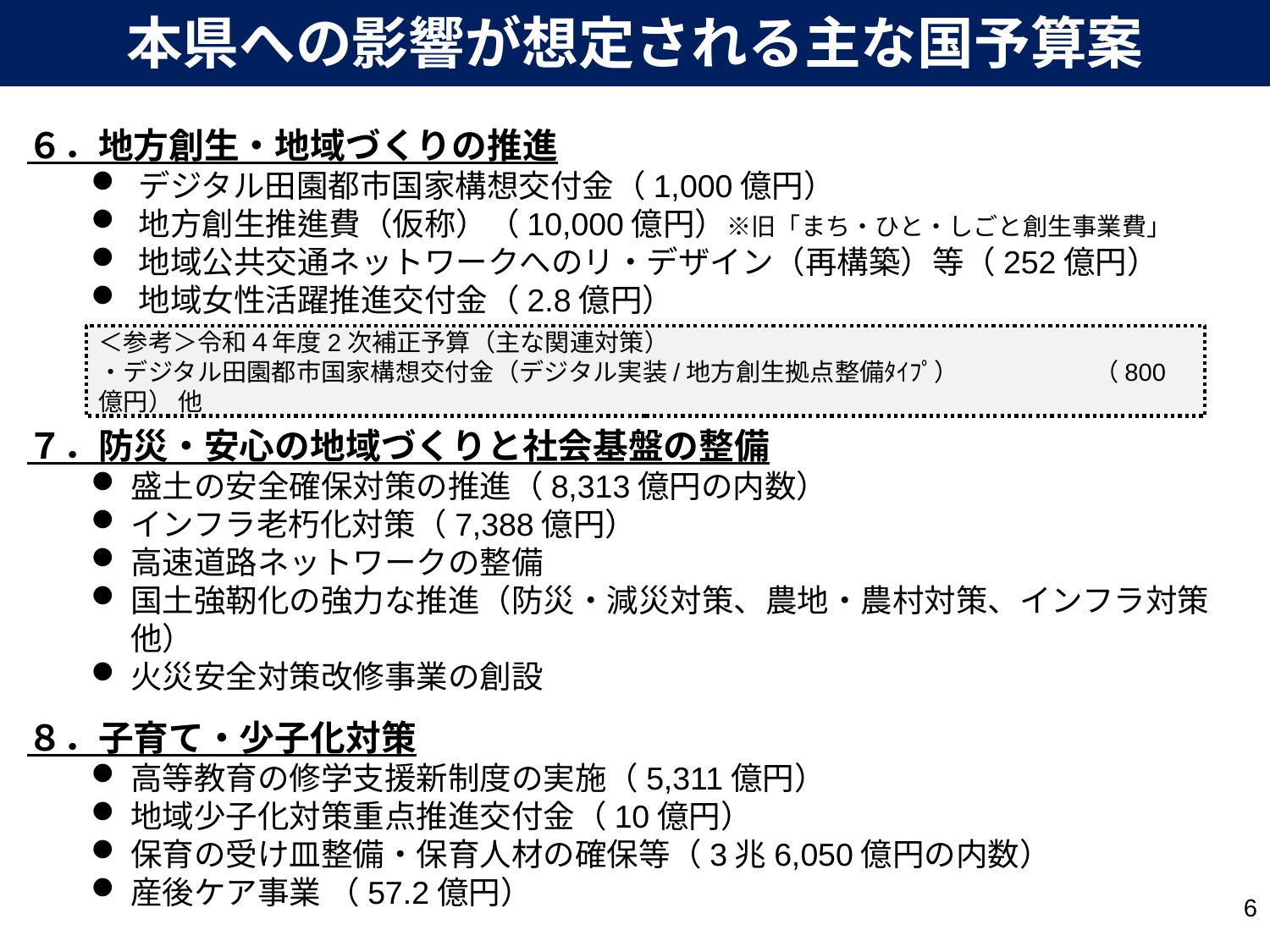

本県への影響が想定される主な国予算案
６．地方創生・地域づくりの推進
デジタル田園都市国家構想交付金（1,000億円）
地方創生推進費（仮称）（10,000億円）※旧「まち・ひと・しごと創生事業費」
地域公共交通ネットワークへのリ・デザイン（再構築）等（252億円）
地域女性活躍推進交付金（2.8億円）

７．防災・安心の地域づくりと社会基盤の整備
盛土の安全確保対策の推進（8,313億円の内数）
インフラ老朽化対策（7,388億円）
高速道路ネットワークの整備
国土強靭化の強力な推進（防災・減災対策、農地・農村対策、インフラ対策　他）
火災安全対策改修事業の創設
８．子育て・少子化対策
高等教育の修学支援新制度の実施（5,311億円）
地域少子化対策重点推進交付金（10億円）
保育の受け皿整備・保育人材の確保等（3兆6,050億円の内数）
産後ケア事業 （57.2億円）
＜参考＞令和４年度2次補正予算（主な関連対策）
・デジタル田園都市国家構想交付金（デジタル実装/地方創生拠点整備ﾀｲﾌﾟ）　　　　　  （800億円） 他
6